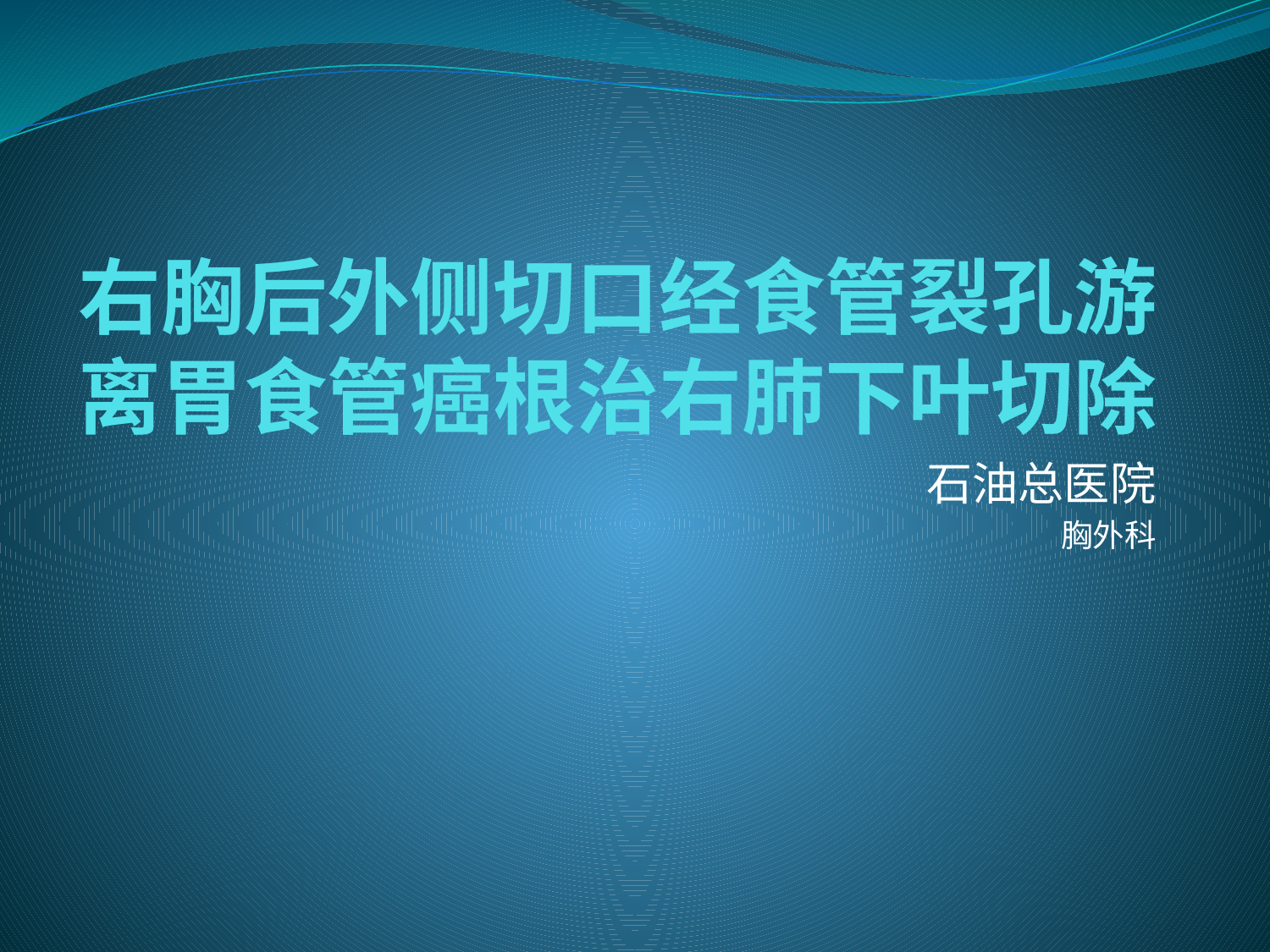

# 右胸后外侧切口经食管裂孔游离胃食管癌根治右肺下叶切除
石油总医院
胸外科